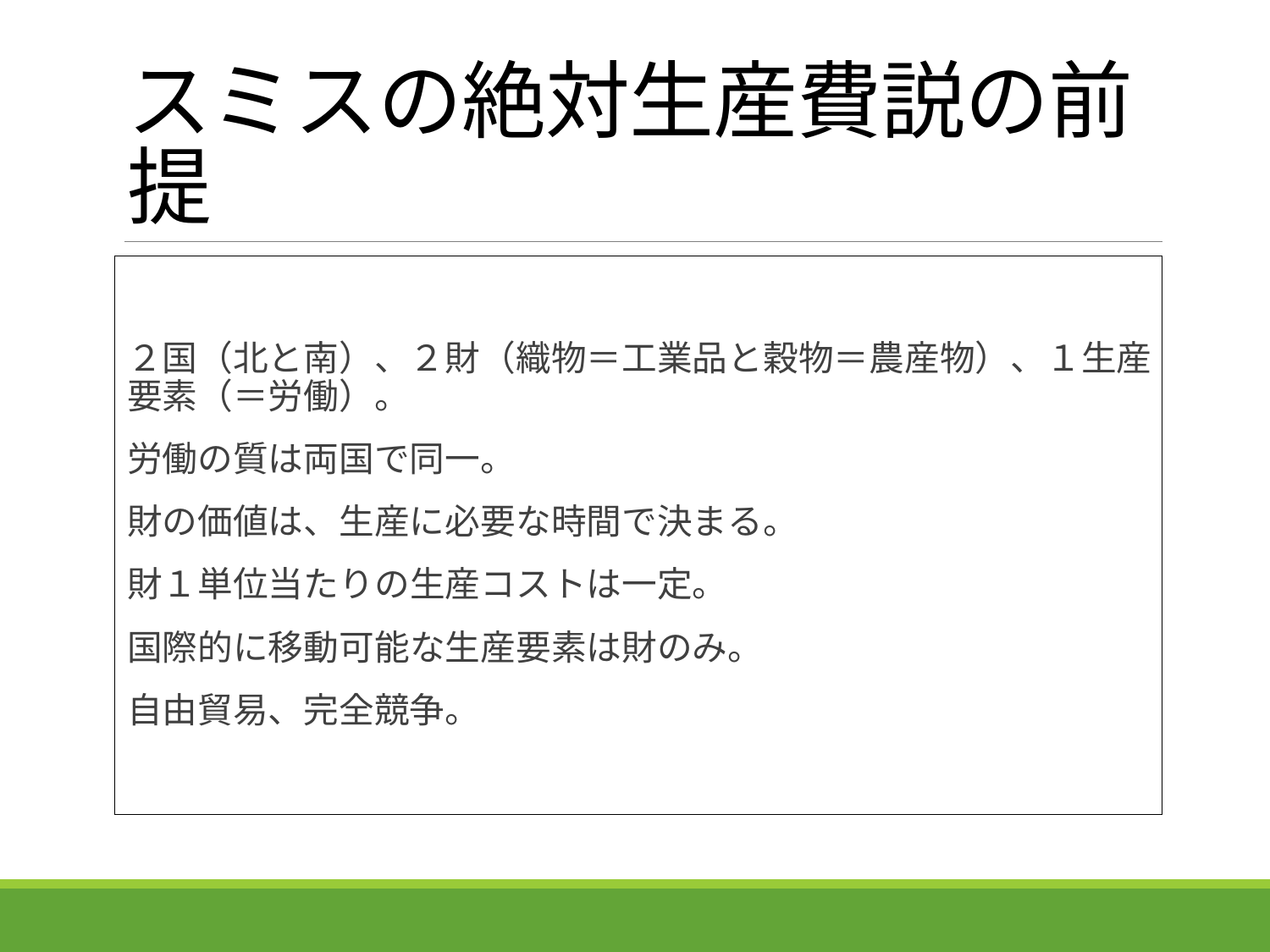

# スミスの絶対生産費説の前提
２国（北と南）、２財（織物＝工業品と穀物＝農産物）、１生産要素（＝労働）。
労働の質は両国で同一。
財の価値は、生産に必要な時間で決まる。
財１単位当たりの生産コストは一定。
国際的に移動可能な生産要素は財のみ。
自由貿易、完全競争。